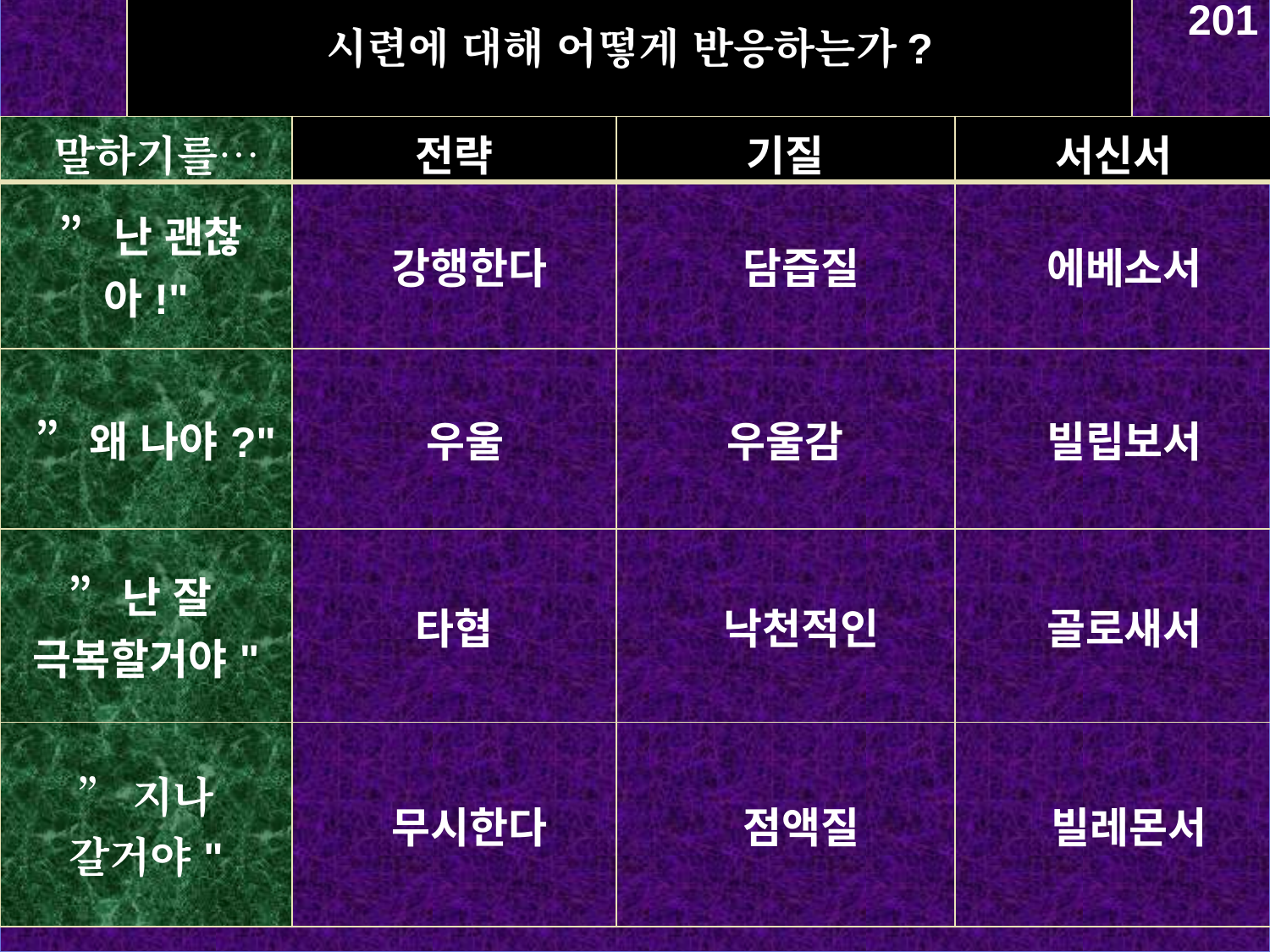

201

시련에 대해 어떻게 반응하는가?
| 말하기를… | 전략 | 기질 | 서신서 |
| --- | --- | --- | --- |
| ”난 괜찮아!" | 강행한다 | 담즙질 | 에베소서 |
| ”왜 나야?" | 우울 | 우울감 | 빌립보서 |
| ”난 잘 극복할거야" | 타협 | 낙천적인 | 골로새서 |
| ”지나 갈거야" | 무시한다 | 점액질 | 빌레몬서 |